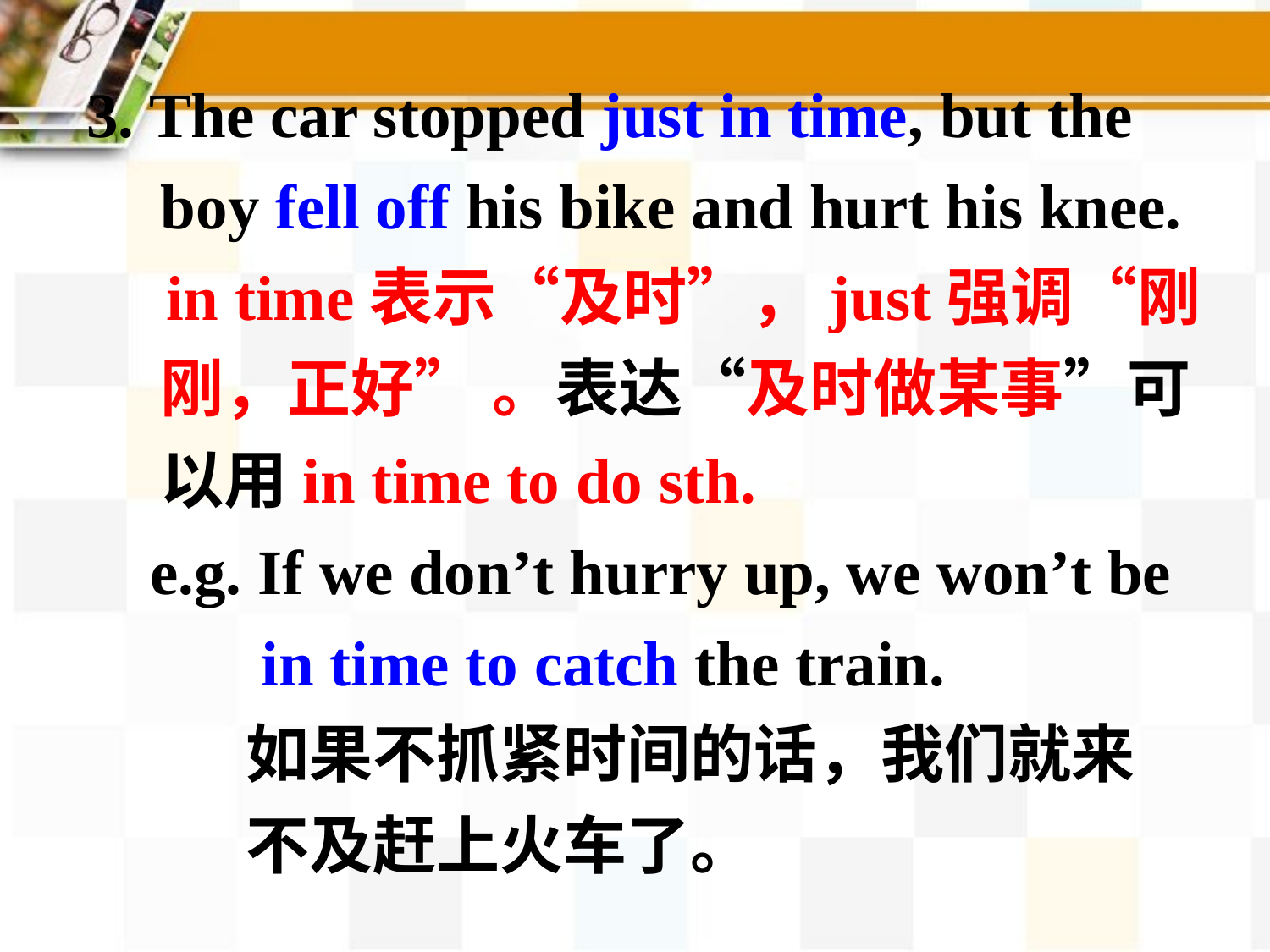

3. The car stopped just in time, but the boy fell off his bike and hurt his knee.
     in time表示“及时”，just强调“刚刚，正好” 。表达“及时做某事”可以用in time to do sth.
    e.g. If we don’t hurry up, we won’t be
           in time to catch the train.
          如果不抓紧时间的话，我们就来
          不及赶上火车了。